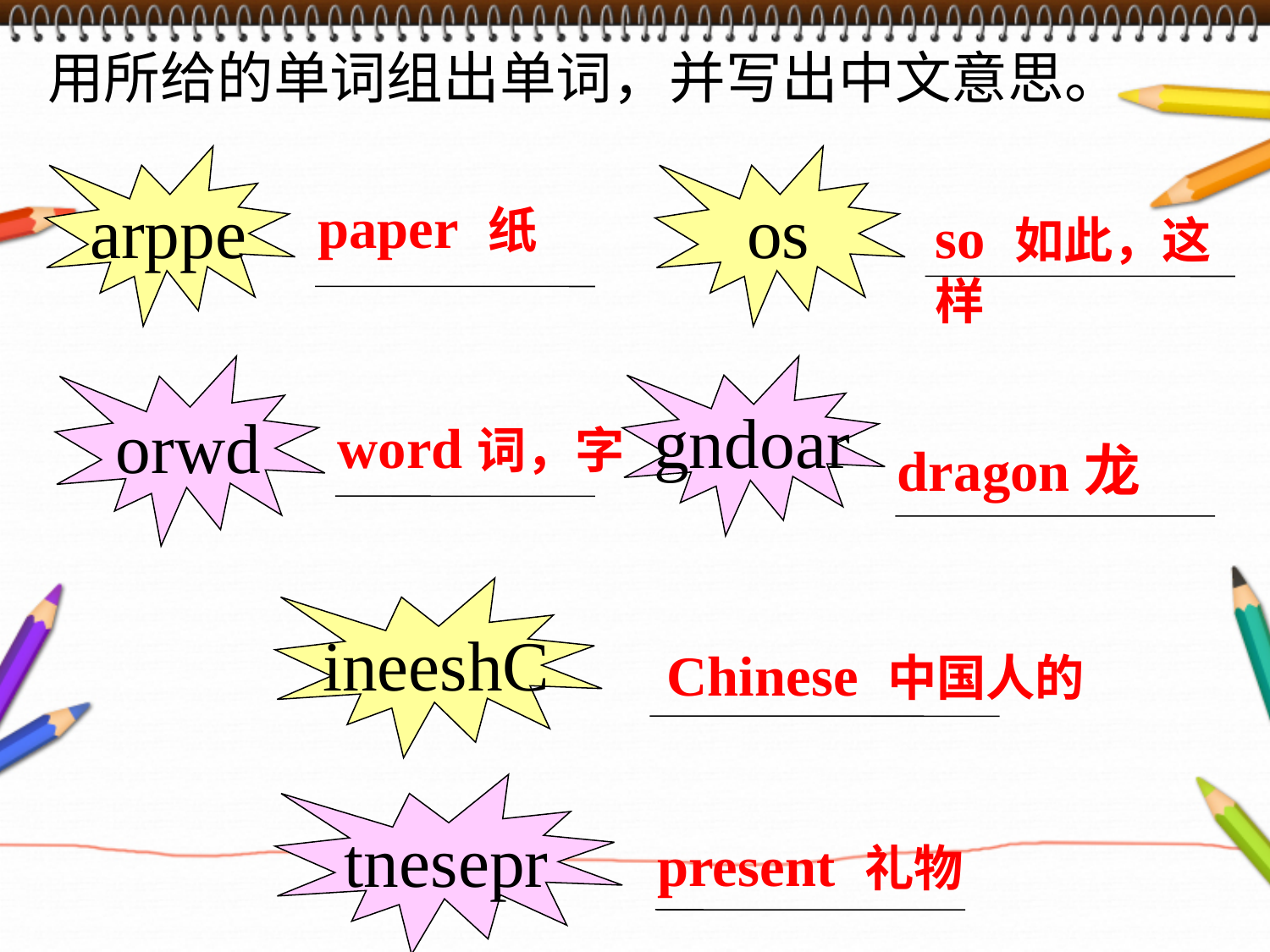

用所给的单词组出单词，并写出中文意思。
arppe
os
paper 纸
so 如此，这样

orwd
gndoar
word词，字
dragon龙

ineeshC
Chinese 中国人的

tnesepr
present 礼物